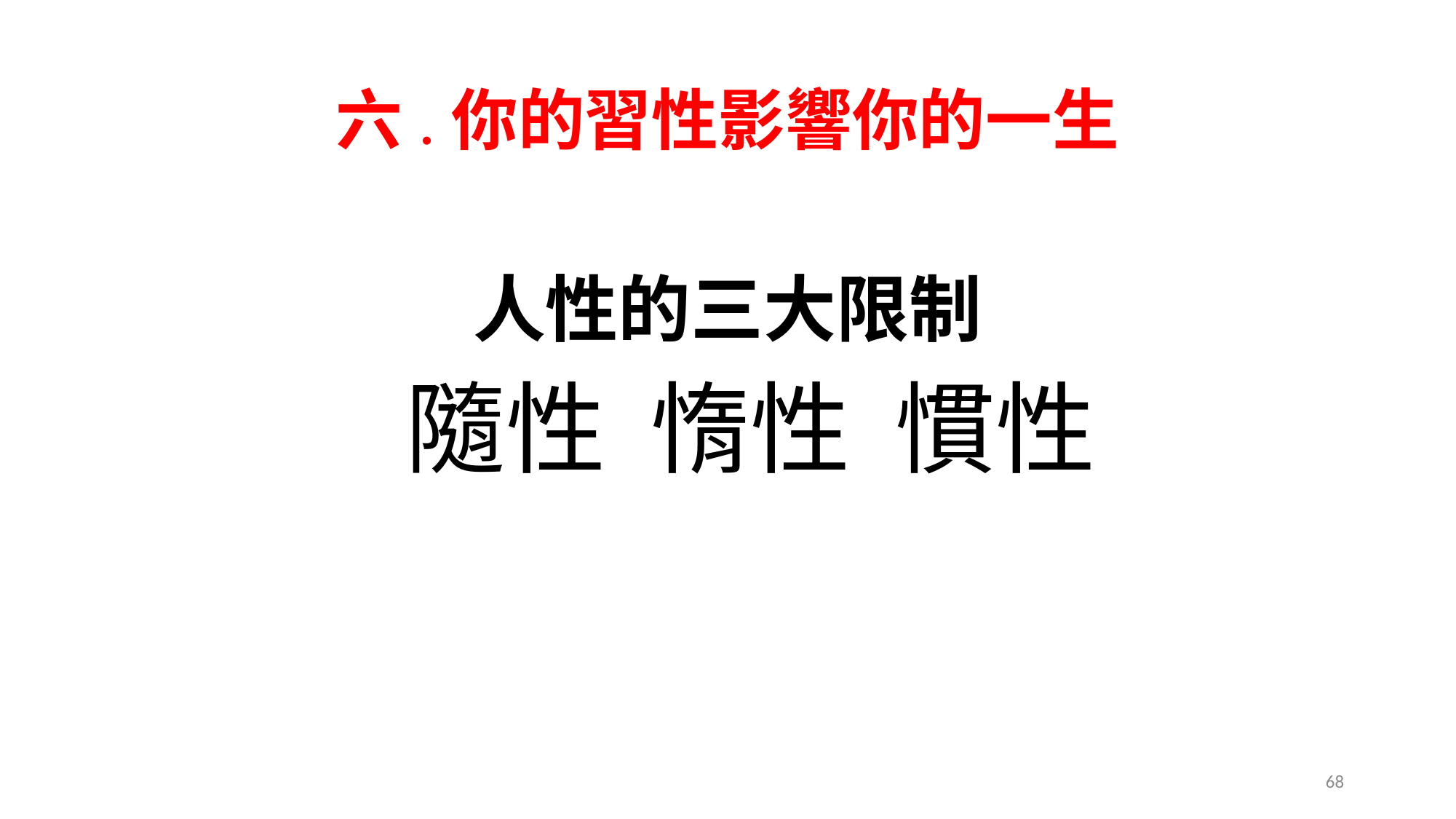

# 六.你的習性影響你的一生

人性的三大限制
 隨性  惰性  慣性

68